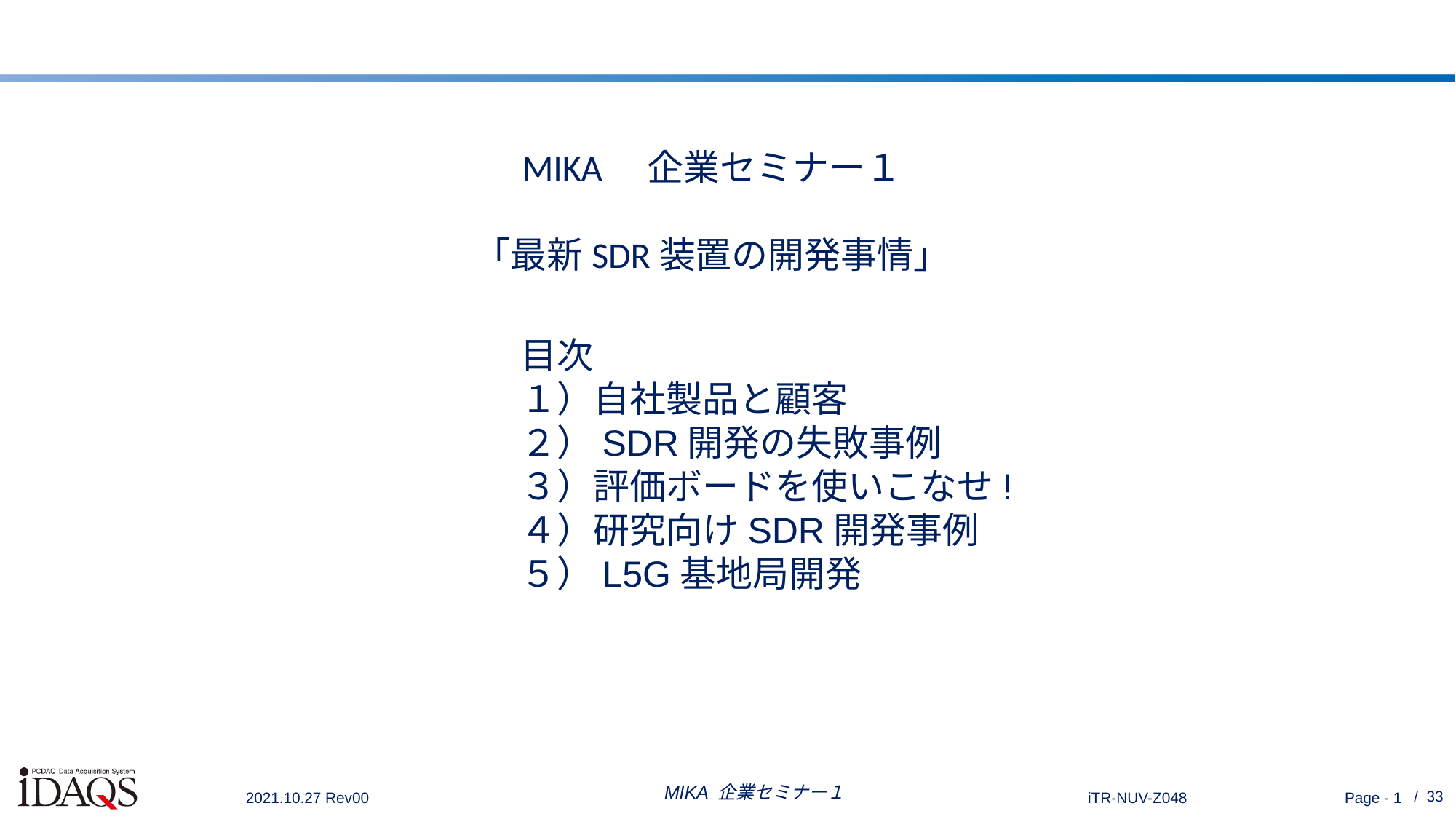

MIKA　企業セミナー１

「最新SDR装置の開発事情」
目次
１）自社製品と顧客
２）SDR開発の失敗事例
３）評価ボードを使いこなせ!
４）研究向けSDR開発事例
５）L5G基地局開発